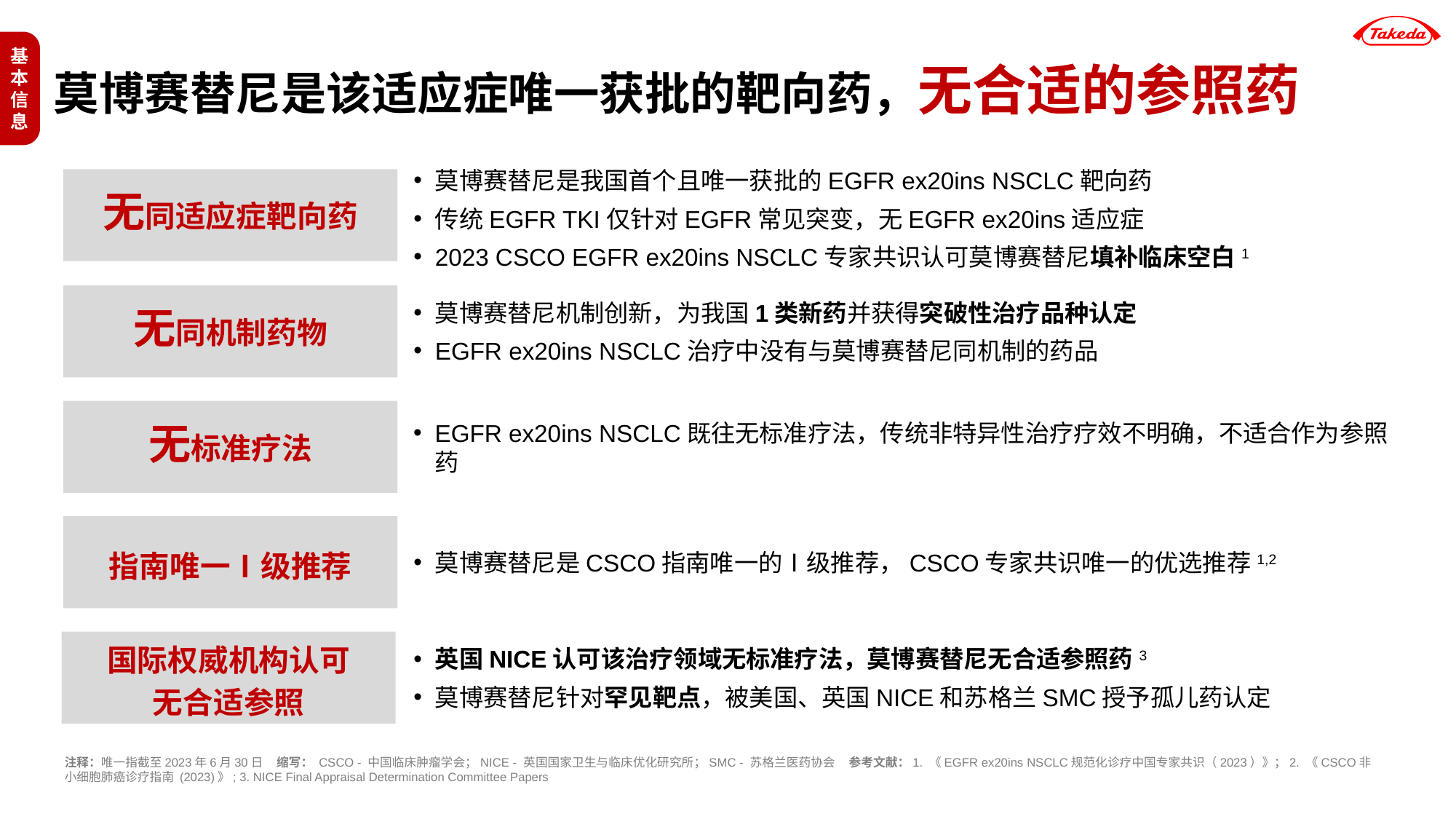

莫博赛替尼是该适应症唯一获批的靶向药，无合适的参照药
基
本
信
息
莫博赛替尼是我国首个且唯一获批的EGFR ex20ins NSCLC靶向药
传统EGFR TKI仅针对EGFR常见突变，无EGFR ex20ins适应症
2023 CSCO EGFR ex20ins NSCLC专家共识认可莫博赛替尼填补临床空白1
无同适应症靶向药
无同机制药物
莫博赛替尼机制创新，为我国1类新药并获得突破性治疗品种认定
EGFR ex20ins NSCLC治疗中没有与莫博赛替尼同机制的药品
无标准疗法
EGFR ex20ins NSCLC既往无标准疗法，传统非特异性治疗疗效不明确，不适合作为参照药
指南唯一Ⅰ级推荐
莫博赛替尼是CSCO指南唯一的Ⅰ级推荐，CSCO专家共识唯一的优选推荐1,2
国际权威机构认可
无合适参照
英国NICE认可该治疗领域无标准疗法，莫博赛替尼无合适参照药3
莫博赛替尼针对罕见靶点，被美国、英国NICE和苏格兰SMC授予孤儿药认定
注释：唯一指截至2023年6月30日     缩写： CSCO - 中国临床肿瘤学会；NICE - 英国国家卫生与临床优化研究所；SMC - 苏格兰医药协会     参考文献：1. 《EGFR ex20ins NSCLC规范化诊疗中国专家共识（2023）》；2. 《CSCO非小细胞肺癌诊疗指南 (2023)》; 3. NICE Final Appraisal Determination Committee Papers